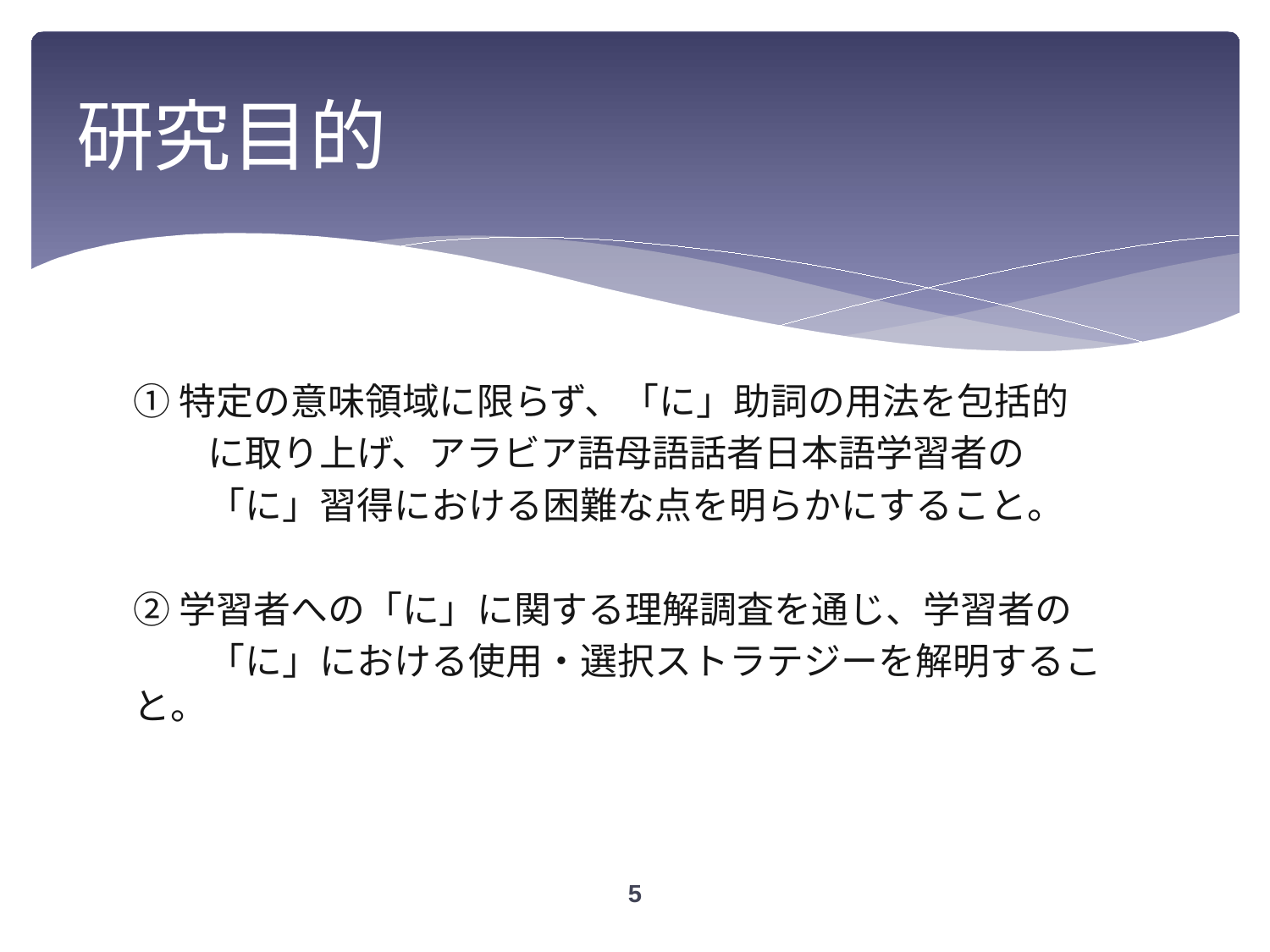

# 研究目的
①特定の意味領域に限らず、「に」助詞の用法を包括的
　　に取り上げ、アラビア語母語話者日本語学習者の
　　「に」習得における困難な点を明らかにすること。

②学習者への「に」に関する理解調査を通じ、学習者の
　　「に」における使用・選択ストラテジーを解明すること。

5